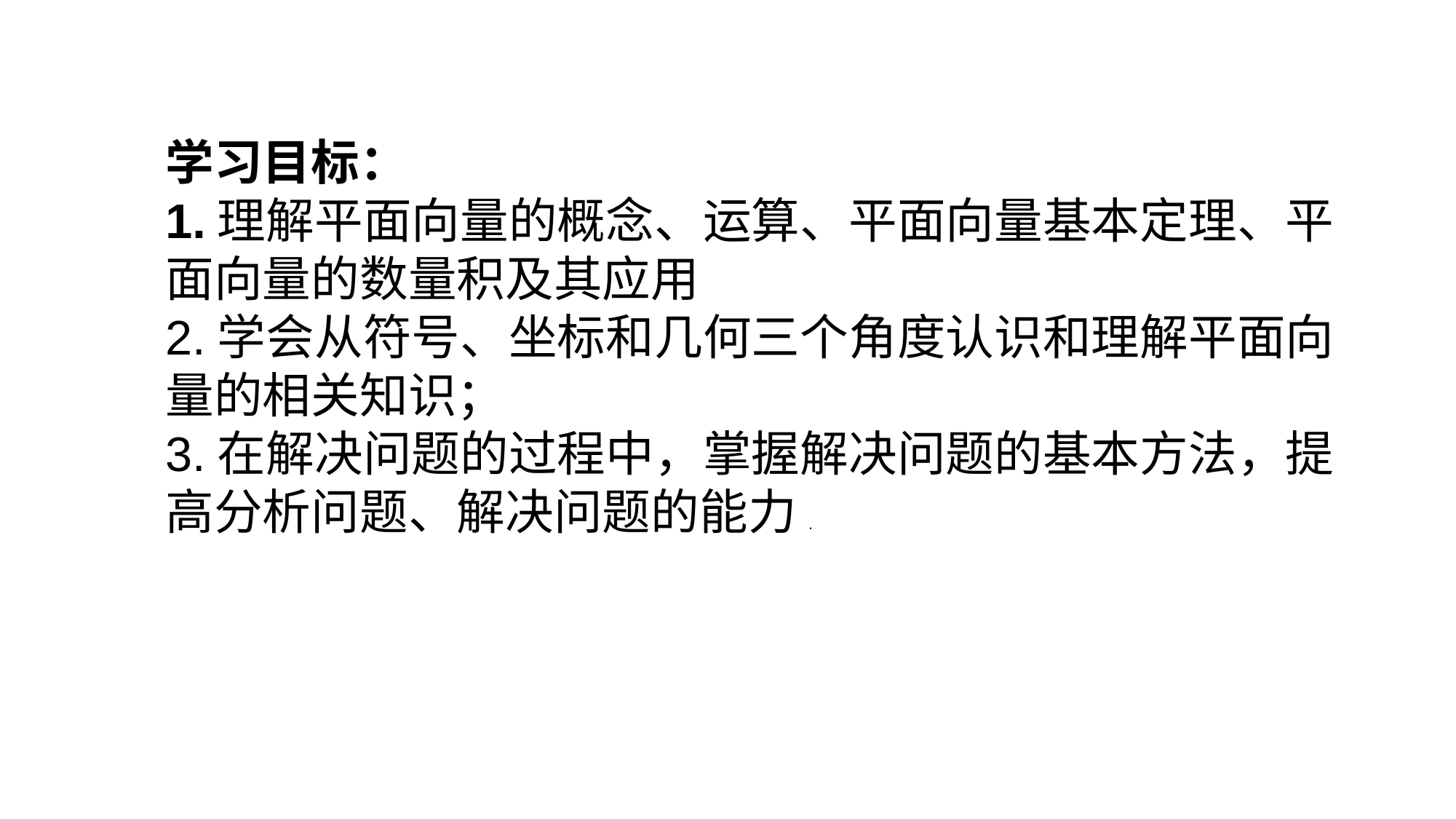

学习目标：1.理解平面向量的概念、运算、平面向量基本定理、平面向量的数量积及其应用2.学会从符号、坐标和几何三个角度认识和理解平面向量的相关知识；3.在解决问题的过程中，掌握解决问题的基本方法，提高分析问题、解决问题的能力.